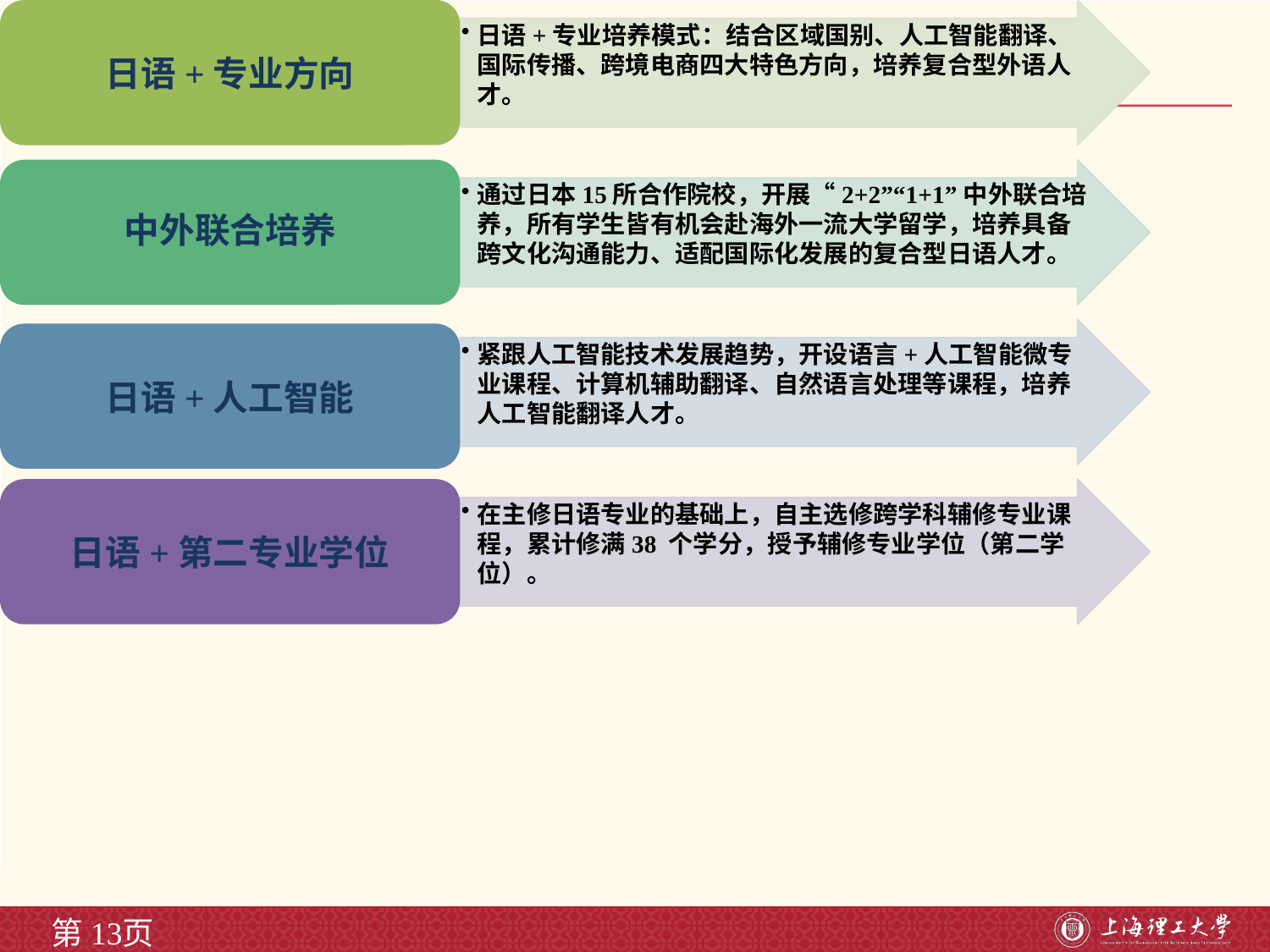

# 4. 日语专业特色
日语+专业培养模式：结合区域国别、人工智能翻译、国际传播、跨境电商四大特色方向，培养复合型外语人才。
日语+专业方向
通过日本15所合作院校，开展“2+2”“1+1”中外联合培养，所有学生皆有机会赴海外一流大学留学，培养具备跨文化沟通能力、适配国际化发展的复合型日语人才。
中外联合培养
紧跟人工智能技术发展趋势，开设语言+人工智能微专业课程、计算机辅助翻译、自然语言处理等课程，培养人工智能翻译人才。
日语+人工智能
在主修日语专业的基础上，自主选修跨学科辅修专业课程，累计修满38 个学分，授予辅修专业学位（第二学位）。
日语+第二专业学位
第13页